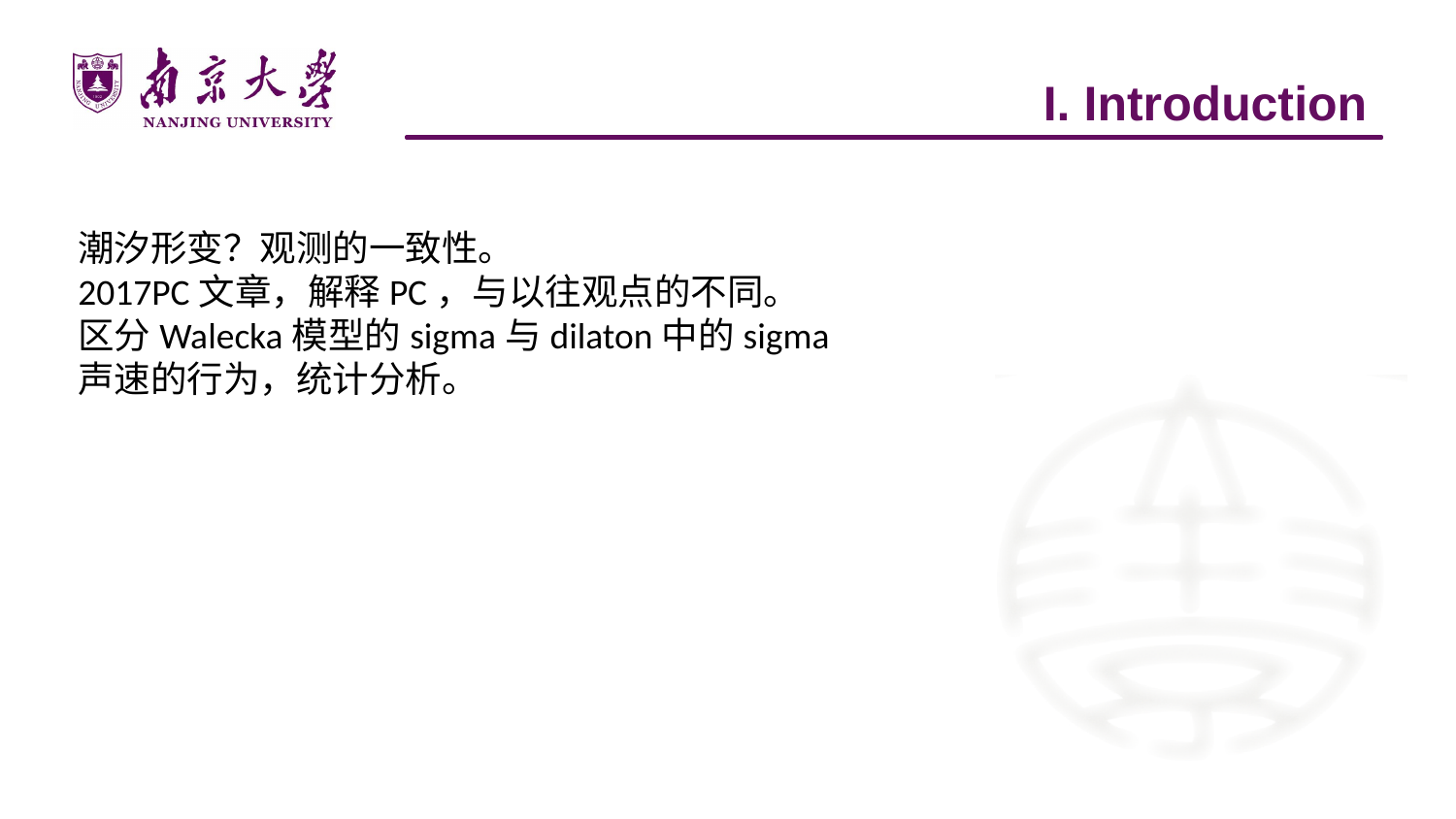

# I. Introduction
潮汐形变？观测的一致性。
2017PC文章，解释PC，与以往观点的不同。
区分Walecka模型的sigma与dilaton中的sigma
声速的行为，统计分析。